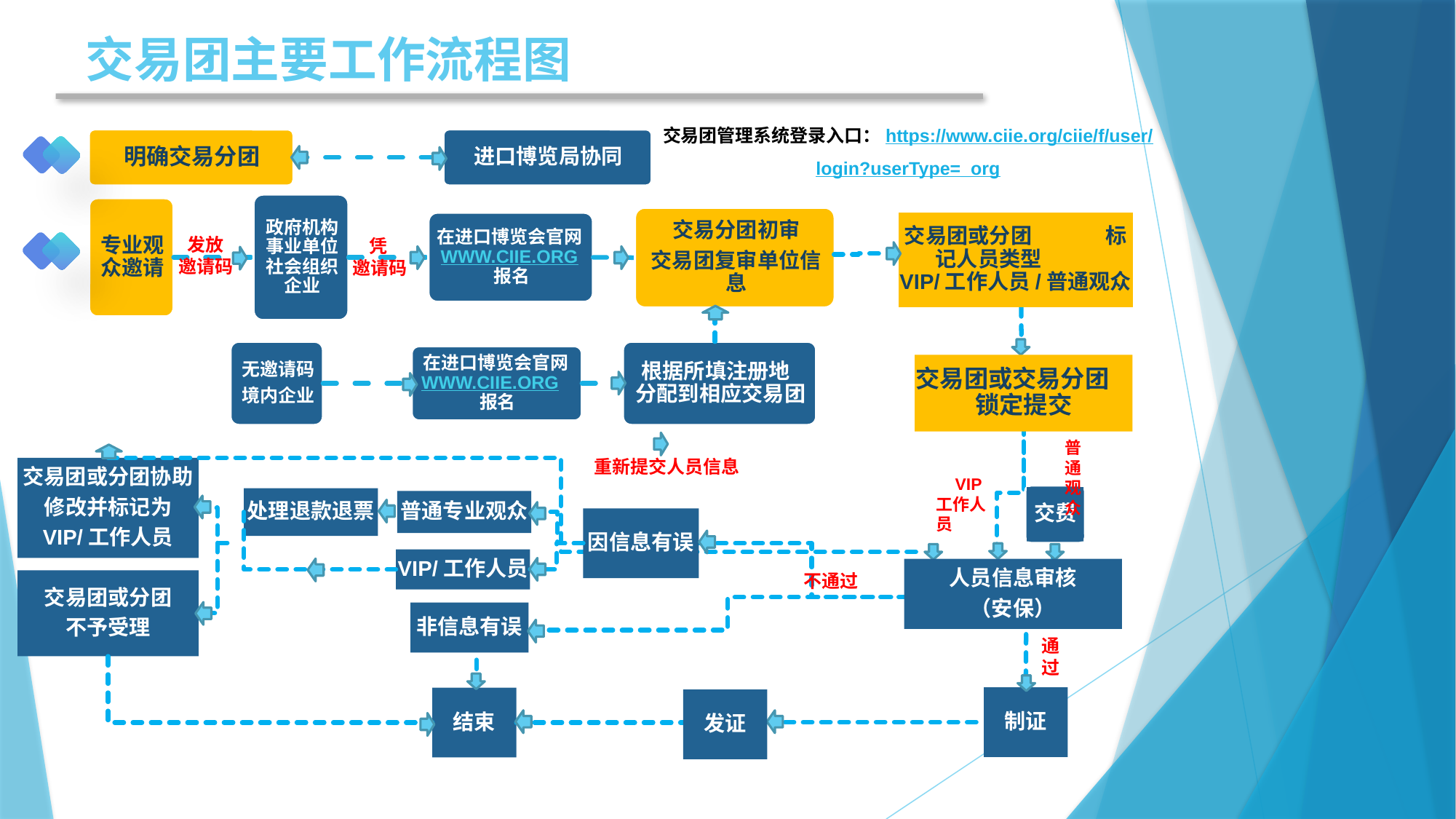

交易团主要工作流程图

交易团管理系统登录入口：https://www.ciie.org/ciie/f/user/login?userType=_org
明确交易分团

进口博览局协同

专业观众邀请

政府机构事业单位社会组织企业

在进口博览会官网WWW.CIIE.ORG  报名

交易分团初审
交易团复审单位信息
交易团或分团               标记人员类型            VIP/工作人员/普通观众
 发放
邀请码
   凭
邀请码

无邀请码
境内企业

在进口博览会官网WWW.CIIE.ORG    报名

根据所填注册地   分配到相应交易团
交易团或交易分团     锁定提交

普通观众

重新提交人员信息
    VIP
工作人员
交易团或分团协助
修改并标记为
VIP/工作人员

交费
处理退款退票
普通专业观众

因信息有误

VIP/工作人员

人员信息审核
（安保）
不通过
交易团或分团
不予受理

非信息有误

通过

制证
结束
发证